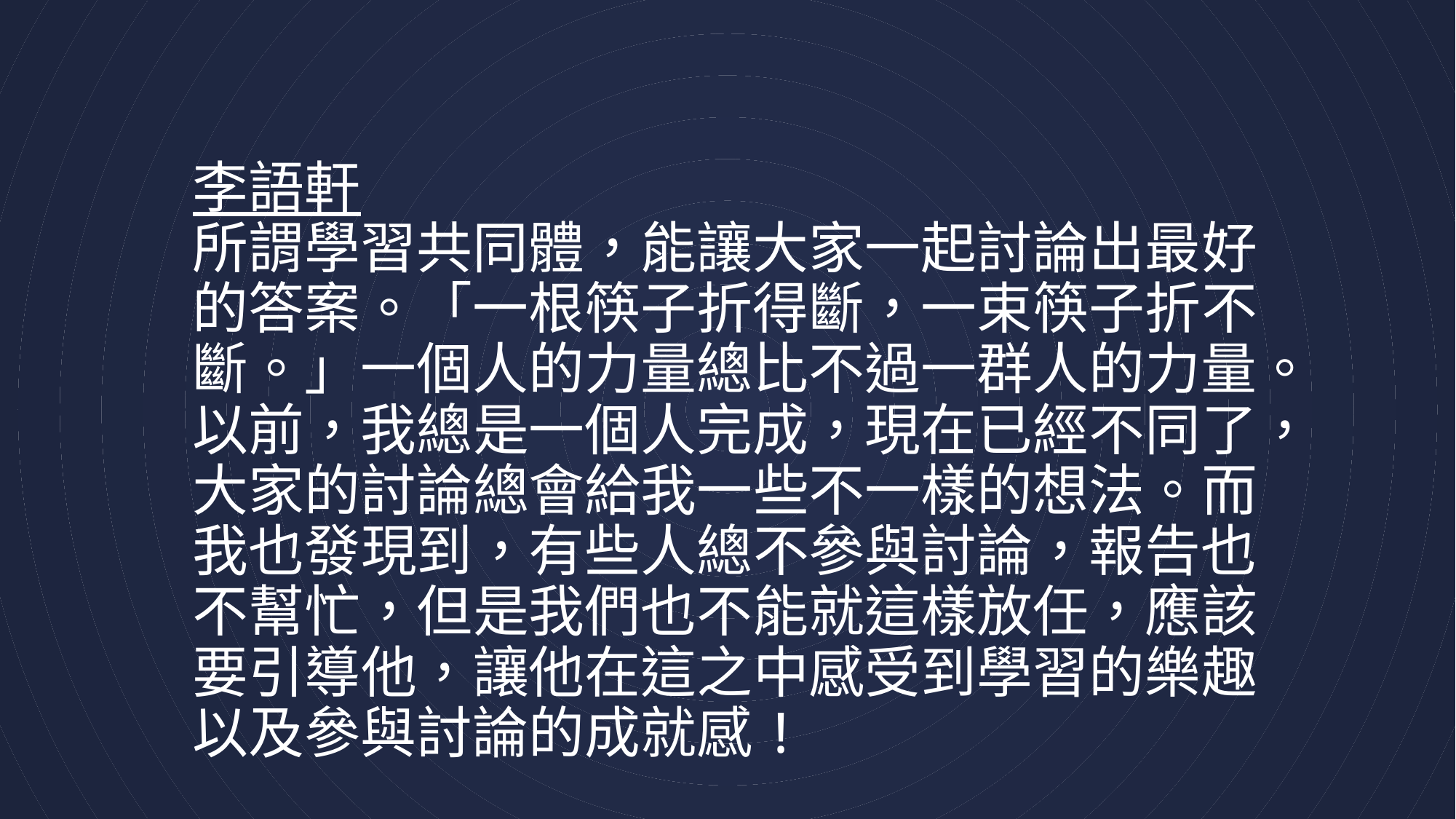

# 李語軒 所謂學習共同體，能讓大家一起討論出最好的答案。「一根筷子折得斷，一束筷子折不斷。」一個人的力量總比不過一群人的力量。以前，我總是一個人完成，現在已經不同了，大家的討論總會給我一些不一樣的想法。而我也發現到，有些人總不參與討論，報告也不幫忙，但是我們也不能就這樣放任，應該要引導他，讓他在這之中感受到學習的樂趣以及參與討論的成就感!